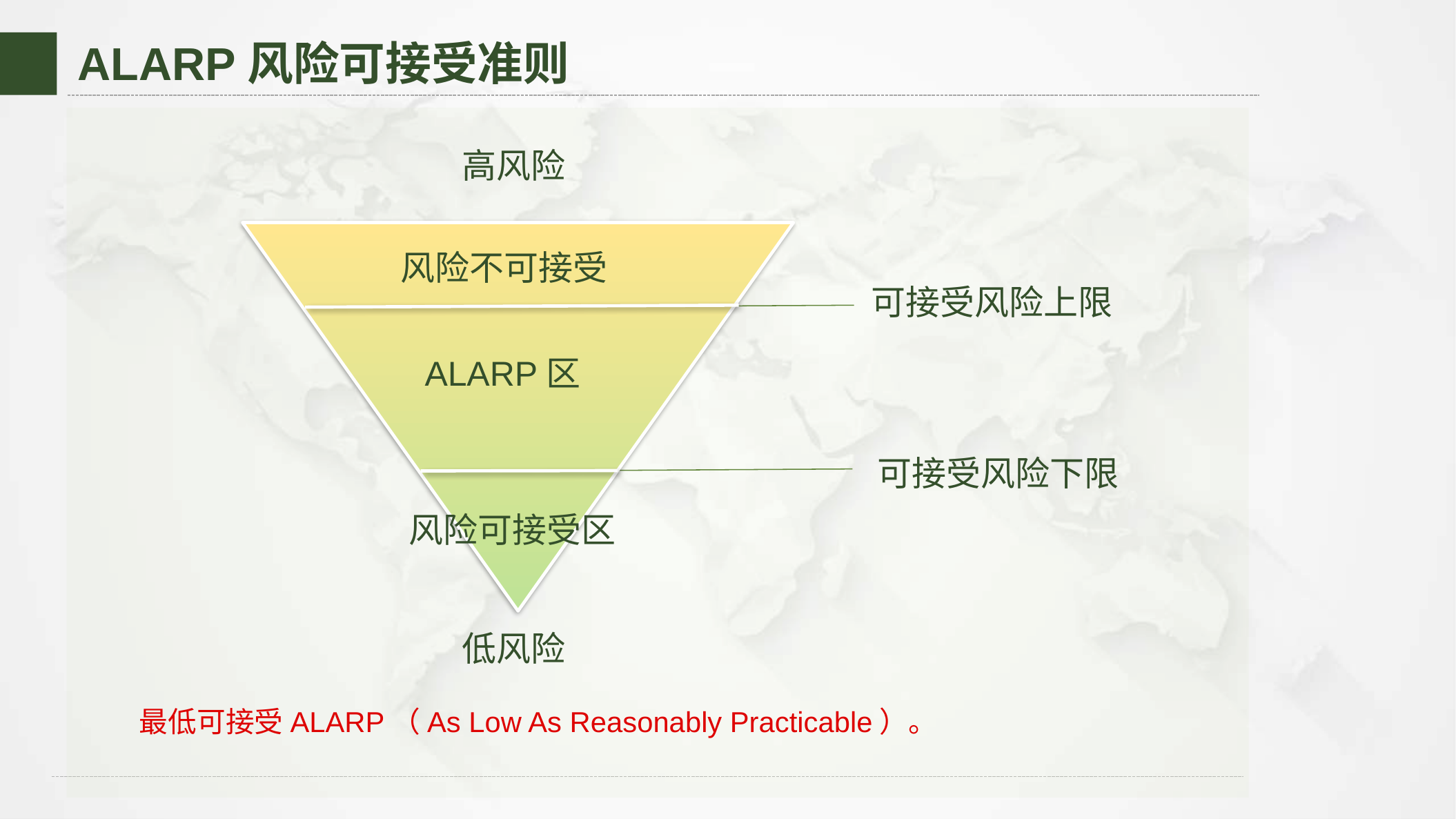

ALARP风险可接受准则

高风险

风险不可接受
可接受风险上限
ALARP区
可接受风险下限
风险可接受区
低风险
最低可接受ALARP（As Low As Reasonably Practicable）。